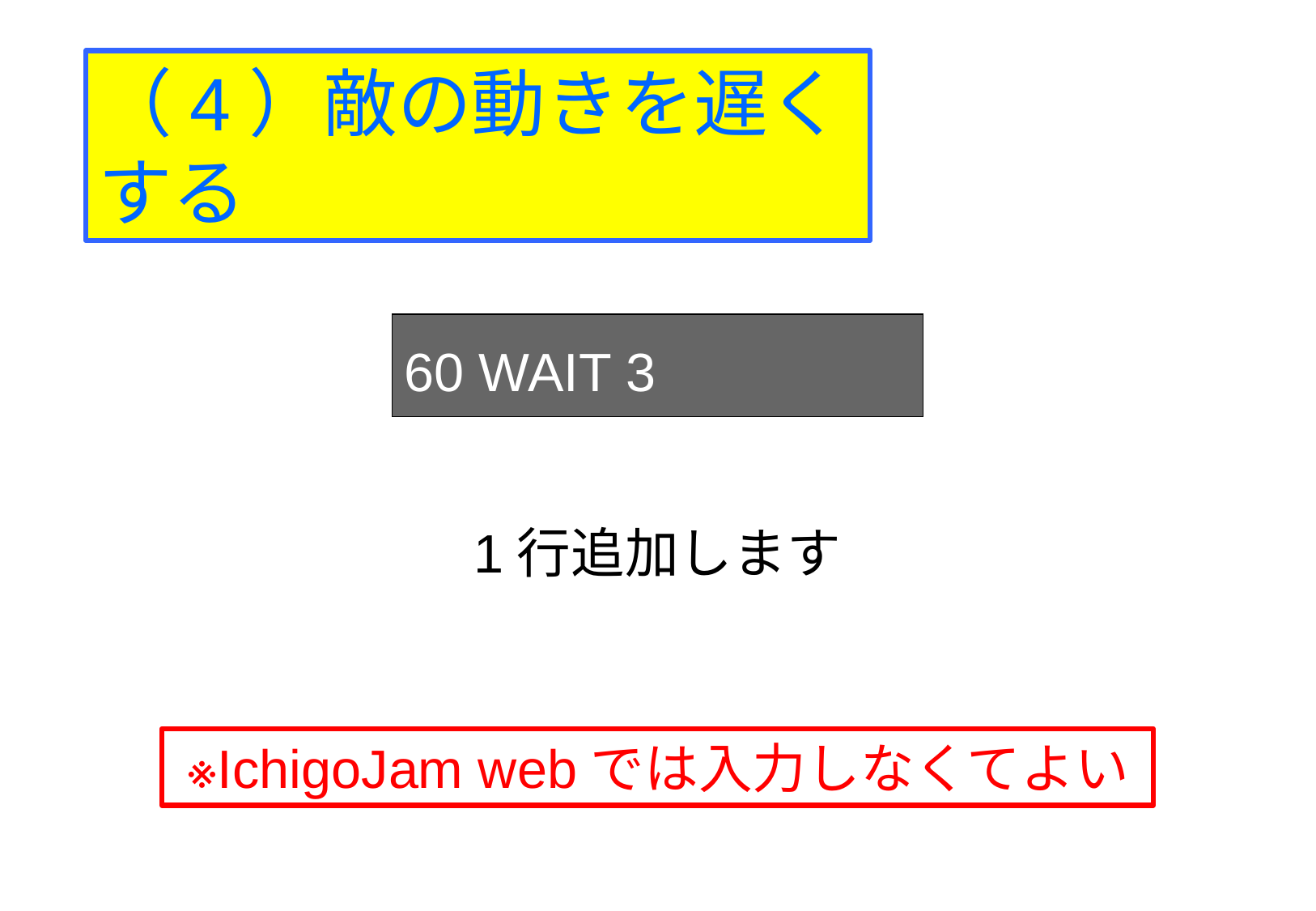

（4）敵の動きを遅くする
60 WAIT 3
1行追加します
※IchigoJam webでは入力しなくてよい